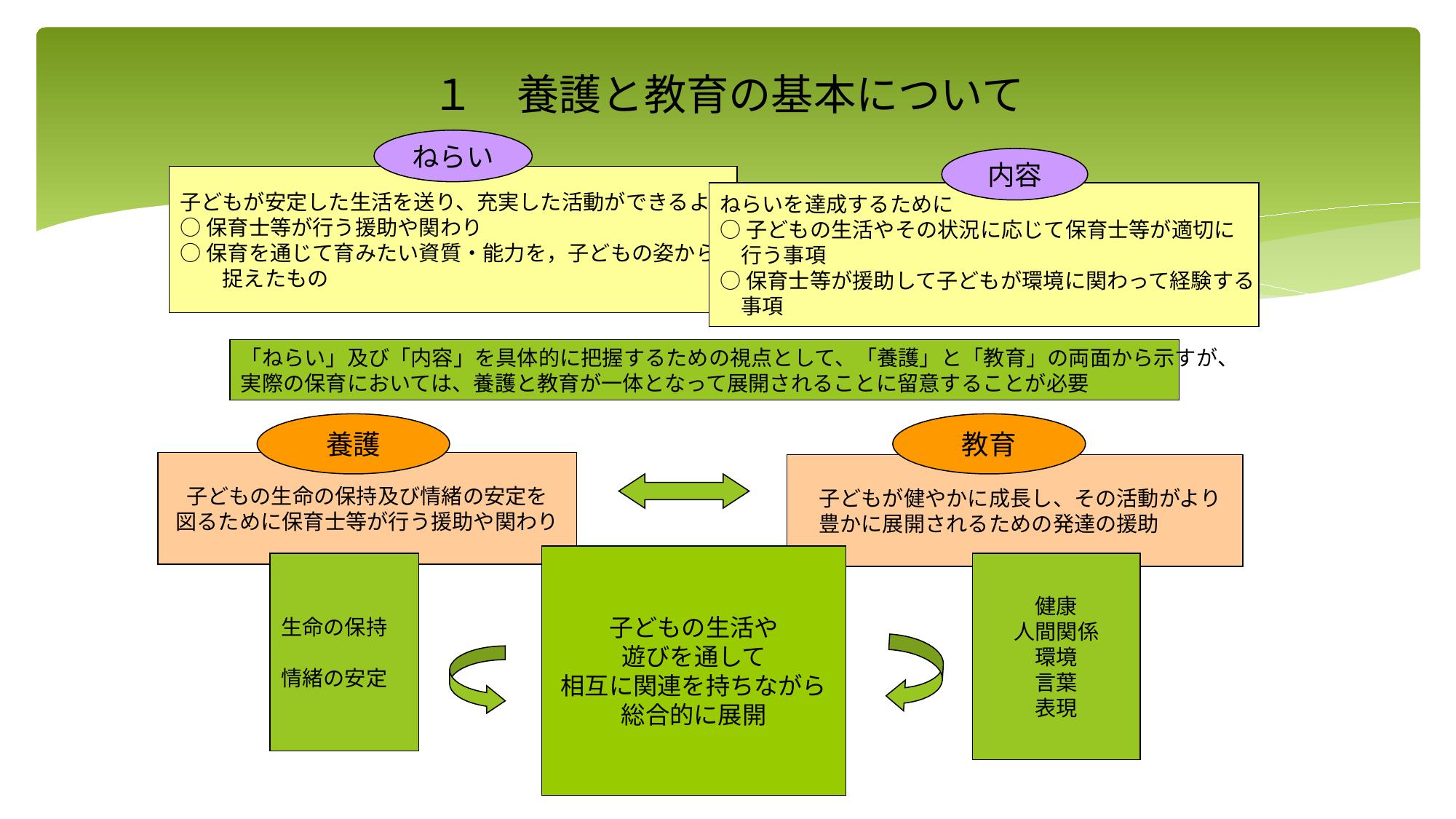

# １　養護と教育の基本について
ねらい
内容
子どもが安定した生活を送り、充実した活動ができるよう
○保育士等が行う援助や関わり
○保育を通じて育みたい資質・能力を，子どもの姿から
　　捉えたもの

ねらいを達成するために
○子どもの生活やその状況に応じて保育士等が適切に
　行う事項
○保育士等が援助して子どもが環境に関わって経験する
　事項

「ねらい」及び「内容」を具体的に把握するための視点として、「養護」と「教育」の両面から示すが、
実際の保育においては、養護と教育が一体となって展開されることに留意することが必要

養護
教育
子どもの生命の保持及び情緒の安定を
図るために保育士等が行う援助や関わり
　子どもが健やかに成長し、その活動がより
　豊かに展開されるための発達の援助

子どもの生活や
遊びを通して
相互に関連を持ちながら
総合的に展開
生命の保持

情緒の安定
健康
人間関係
環境
言葉
表現